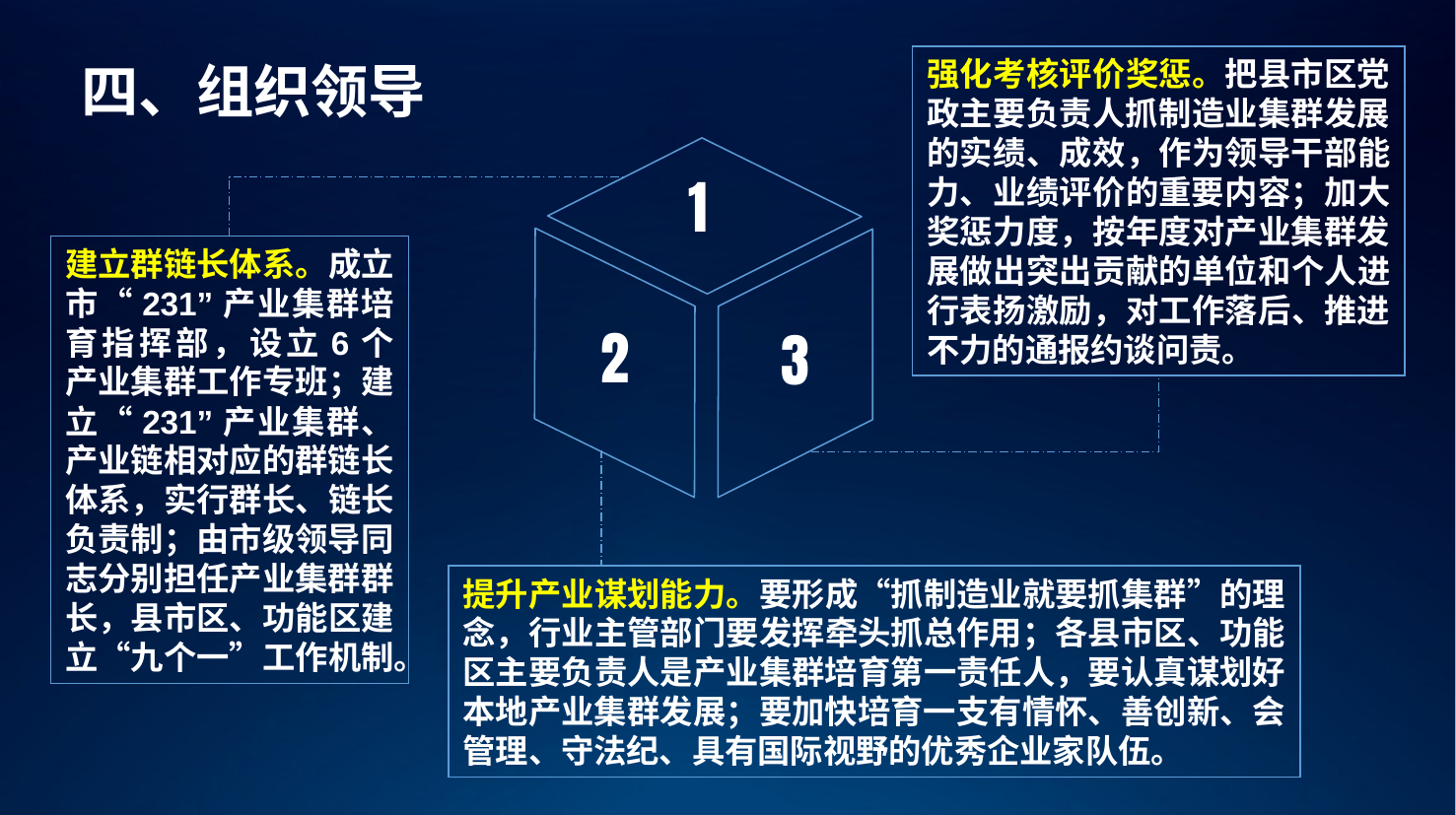

强化考核评价奖惩。把县市区党政主要负责人抓制造业集群发展的实绩、成效，作为领导干部能力、业绩评价的重要内容；加大奖惩力度，按年度对产业集群发展做出突出贡献的单位和个人进行表扬激励，对工作落后、推进不力的通报约谈问责。

1

建立群链长体系。成立市“231”产业集群培育指挥部，设立6个产业集群工作专班；建立“231”产业集群、产业链相对应的群链长体系，实行群长、链长负责制；由市级领导同志分别担任产业集群群长，县市区、功能区建立“九个一”工作机制。

2
3
提升产业谋划能力。要形成“抓制造业就要抓集群”的理念，行业主管部门要发挥牵头抓总作用；各县市区、功能区主要负责人是产业集群培育第一责任人，要认真谋划好本地产业集群发展；要加快培育一支有情怀、善创新、会管理、守法纪、具有国际视野的优秀企业家队伍。
四、组织领导